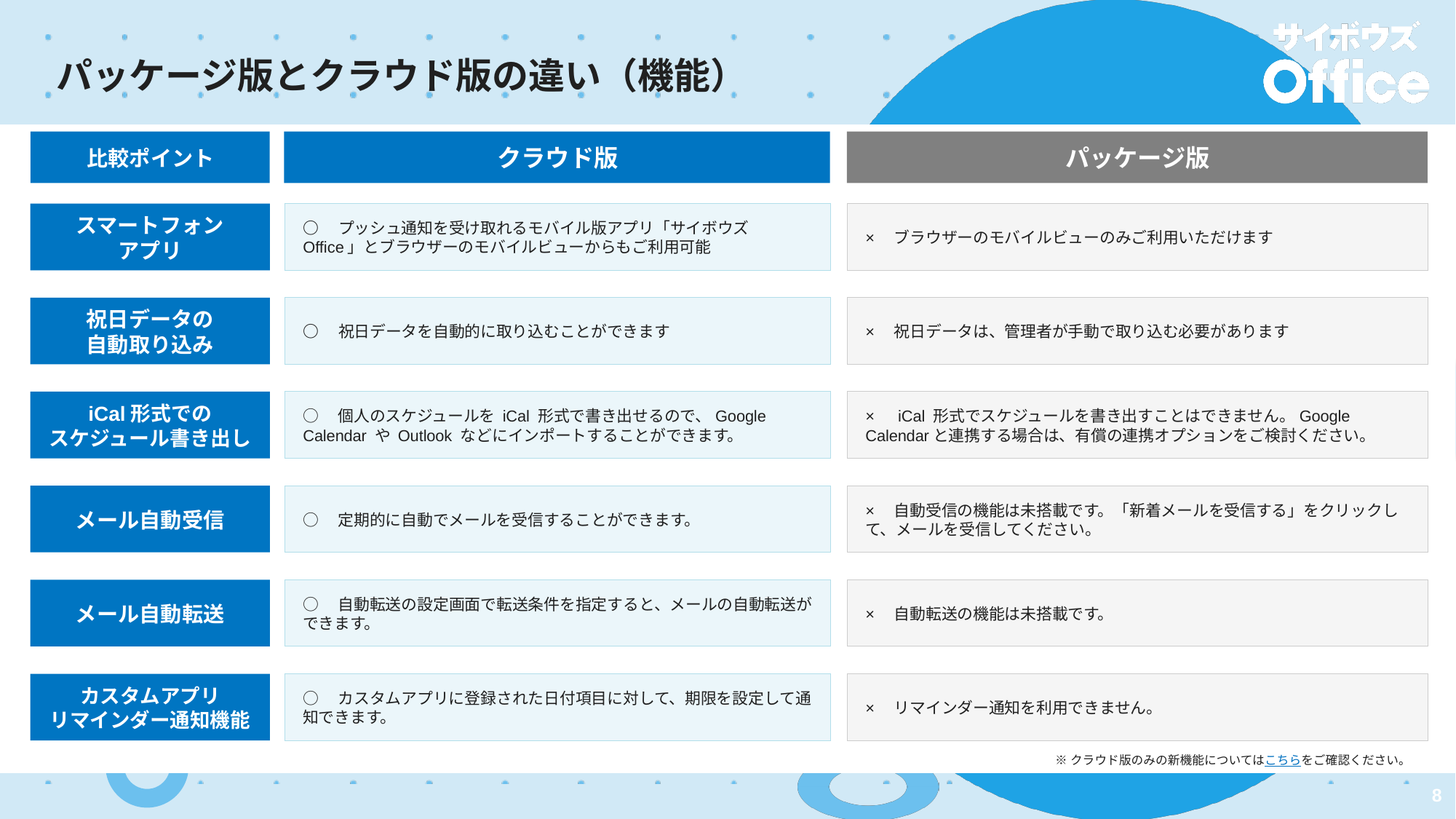

# パッケージ版とクラウド版の違い（機能）
比較ポイント
クラウド版
パッケージ版
スマートフォン
アプリ
○　プッシュ通知を受け取れるモバイル版アプリ「サイボウズ Office」とブラウザーのモバイルビューからもご利用可能
×　ブラウザーのモバイルビューのみご利用いただけます
祝日データの
自動取り込み
○　祝日データを自動的に取り込むことができます
×　祝日データは、管理者が手動で取り込む必要があります
iCal形式での
スケジュール書き出し
○　個人のスケジュールを iCal 形式で書き出せるので、Google Calendar や Outlook などにインポートすることができます。
×　iCal 形式でスケジュールを書き出すことはできません。Google Calendarと連携する場合は、有償の連携オプションをご検討ください。
メール自動受信
○　定期的に自動でメールを受信することができます。
×　自動受信の機能は未搭載です。「新着メールを受信する」をクリックして、メールを受信してください。
メール自動転送
○　自動転送の設定画面で転送条件を指定すると、メールの自動転送ができます。
×　自動転送の機能は未搭載です。
カスタムアプリ
リマインダー通知機能
○　カスタムアプリに登録された日付項目に対して、期限を設定して通知できます。
×　リマインダー通知を利用できません。
※クラウド版のみの新機能についてはこちらをご確認ください。
8